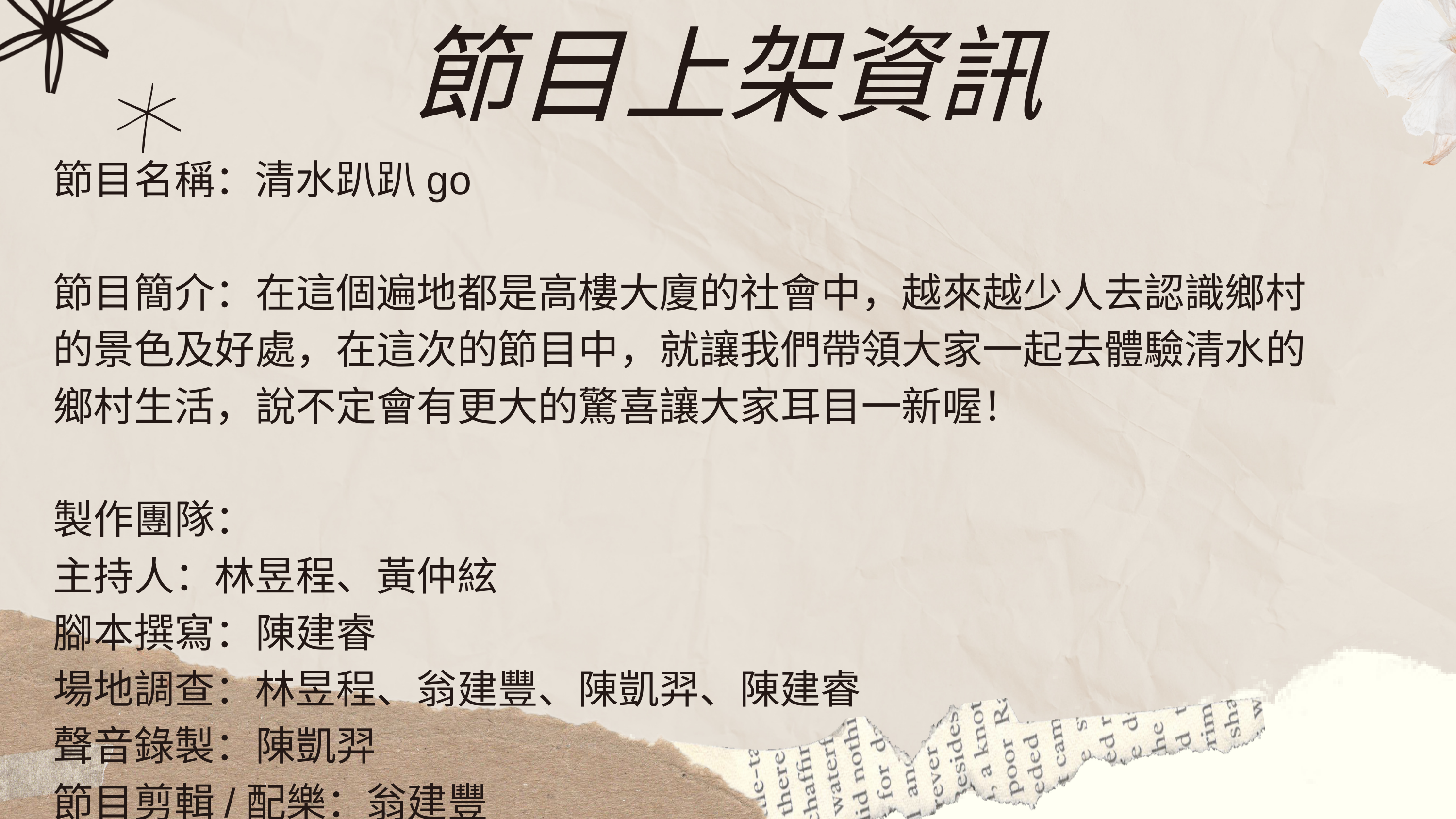

節目上架資訊

節目名稱：清水趴趴go

節目簡介：在這個遍地都是高樓大廈的社會中，越來越少人去認識鄉村的景色及好處，在這次的節目中，就讓我們帶領大家一起去體驗清水的鄉村生活，說不定會有更大的驚喜讓大家耳目一新喔！

製作團隊：
主持人：林昱程、黃仲絃
腳本撰寫：陳建睿
場地調查：林昱程、翁建豐、陳凱羿、陳建睿
聲音錄製：陳凱羿
節目剪輯/配樂：翁建豐